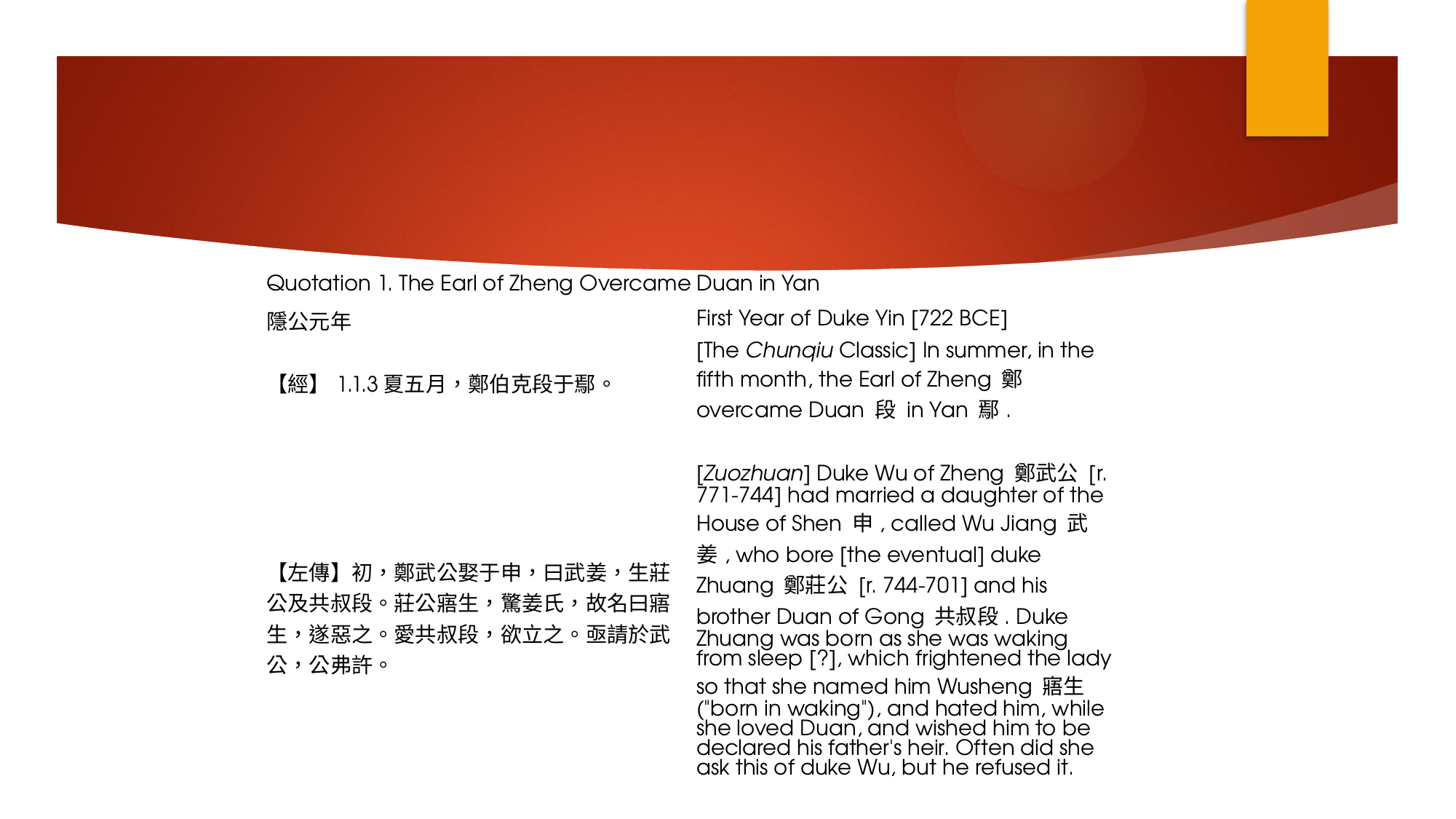

#
| Quotation 1. The Earl of Zheng Overcame Duan in Yan |  |
| --- | --- |
| 隱公元年 | First Year of Duke Yin [722 BCE] |
| 【經】1.1.3夏五月，鄭伯克段于鄢。 | [The Chunqiu Classic] In summer, in the fifth month, the Earl of Zheng 鄭 overcame Duan 段 in Yan 鄢. |
| 【左傳】初，鄭武公娶于申，曰武姜，生莊公及共叔段。莊公寤生，驚姜氏，故名曰寤生，遂惡之。愛共叔段，欲立之。亟請於武公，公弗許。 | [Zuozhuan] Duke Wu of Zheng 鄭武公 [r. 771-744] had married a daughter of the House of Shen 申, called Wu Jiang 武姜, who bore [the eventual] duke Zhuang 鄭莊公 [r. 744-701] and his brother Duan of Gong 共叔段. Duke Zhuang was born as she was waking from sleep [?], which frightened the lady so that she named him Wusheng 寤生 ("born in waking"), and hated him, while she loved Duan, and wished him to be declared his father's heir. Often did she ask this of duke Wu, but he refused it. |